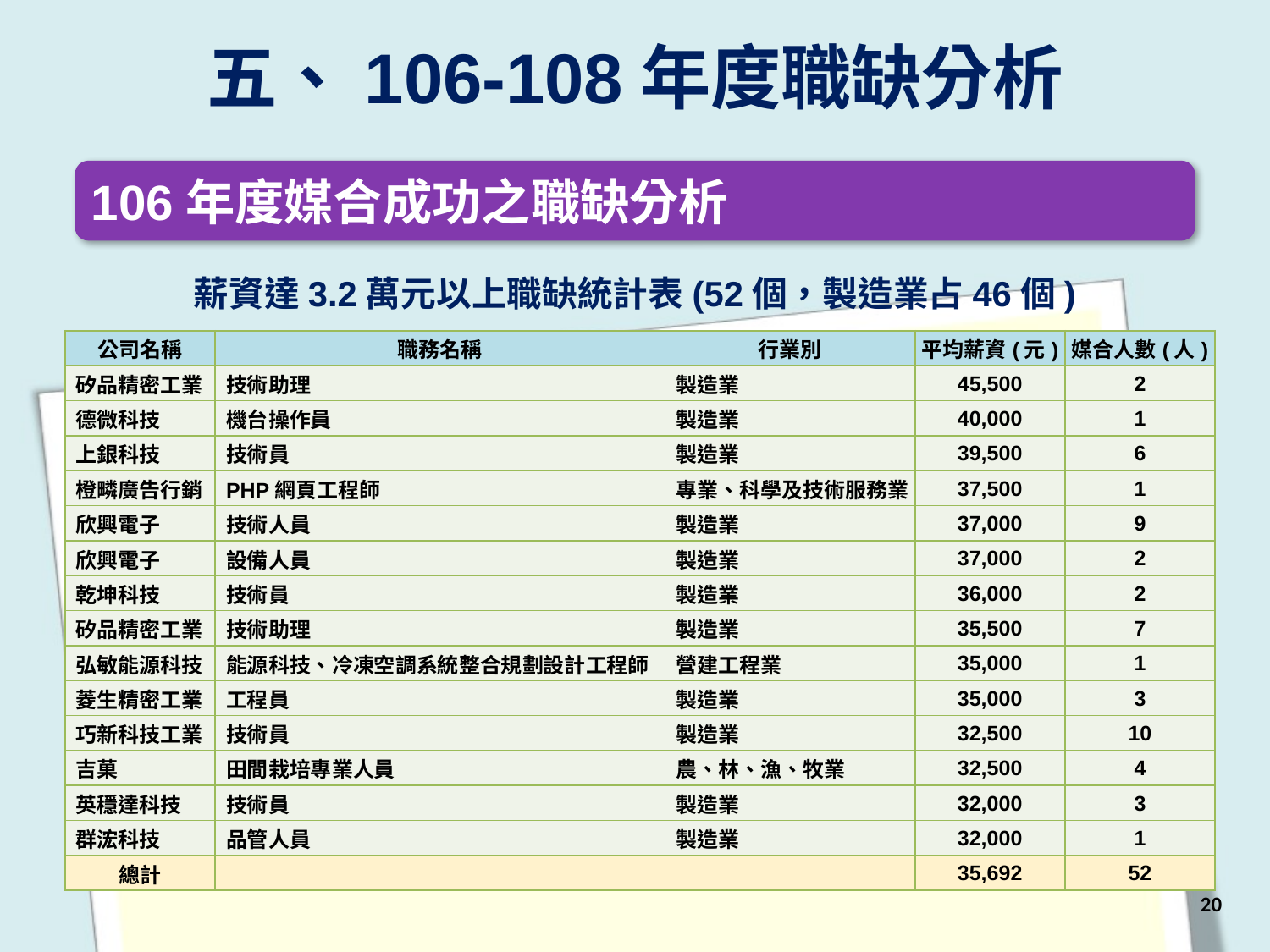

五、106-108年度職缺分析
106年度媒合成功之職缺分析
薪資達3.2萬元以上職缺統計表(52個，製造業占46個)
| 公司名稱 | 職務名稱 | 行業別 | 平均薪資(元) | 媒合人數(人) |
| --- | --- | --- | --- | --- |
| 矽品精密工業 | 技術助理 | 製造業 | 45,500 | 2 |
| 德微科技 | 機台操作員 | 製造業 | 40,000 | 1 |
| 上銀科技 | 技術員 | 製造業 | 39,500 | 6 |
| 橙疄廣告行銷 | PHP網頁工程師 | 專業、科學及技術服務業 | 37,500 | 1 |
| 欣興電子 | 技術人員 | 製造業 | 37,000 | 9 |
| 欣興電子 | 設備人員 | 製造業 | 37,000 | 2 |
| 乾坤科技 | 技術員 | 製造業 | 36,000 | 2 |
| 矽品精密工業 | 技術助理 | 製造業 | 35,500 | 7 |
| 弘敏能源科技 | 能源科技、冷凍空調系統整合規劃設計工程師 | 營建工程業 | 35,000 | 1 |
| 菱生精密工業 | 工程員 | 製造業 | 35,000 | 3 |
| 巧新科技工業 | 技術員 | 製造業 | 32,500 | 10 |
| 吉菓 | 田間栽培專業人員 | 農、林、漁、牧業 | 32,500 | 4 |
| 英穩達科技 | 技術員 | 製造業 | 32,000 | 3 |
| 群浤科技 | 品管人員 | 製造業 | 32,000 | 1 |
| 總計 |  |  | 35,692 | 52 |
20